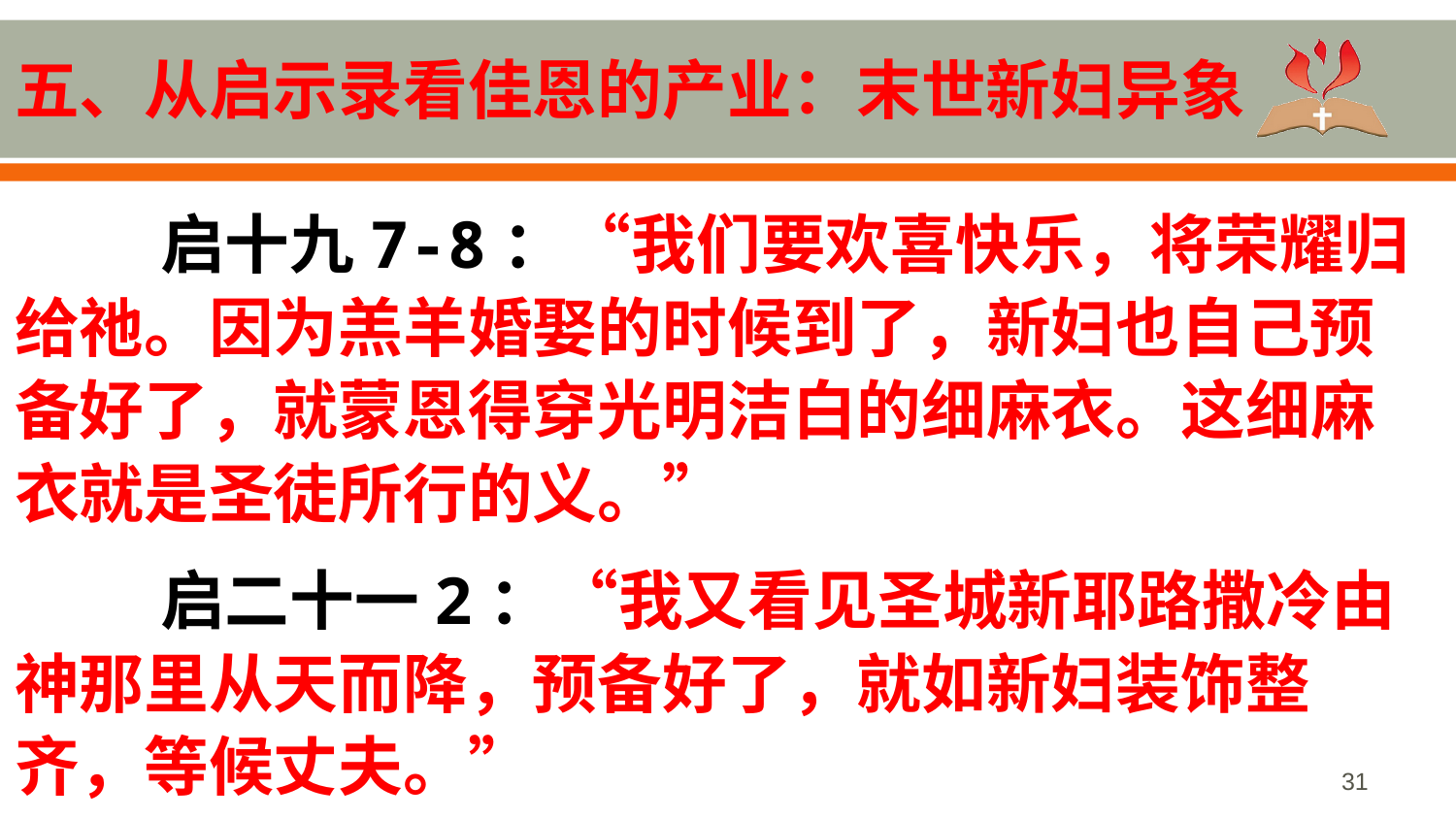

# 五、从启示录看佳恩的产业：末世新妇异象
	启十九7-8：“我们要欢喜快乐，将荣耀归给祂。因为羔羊婚娶的时候到了，新妇也自己预备好了，就蒙恩得穿光明洁白的细麻衣。这细麻衣就是圣徒所行的义。”
	启二十一2：“我又看见圣城新耶路撒冷由神那里从天而降，预备好了，就如新妇装饰整齐，等候丈夫。”

31